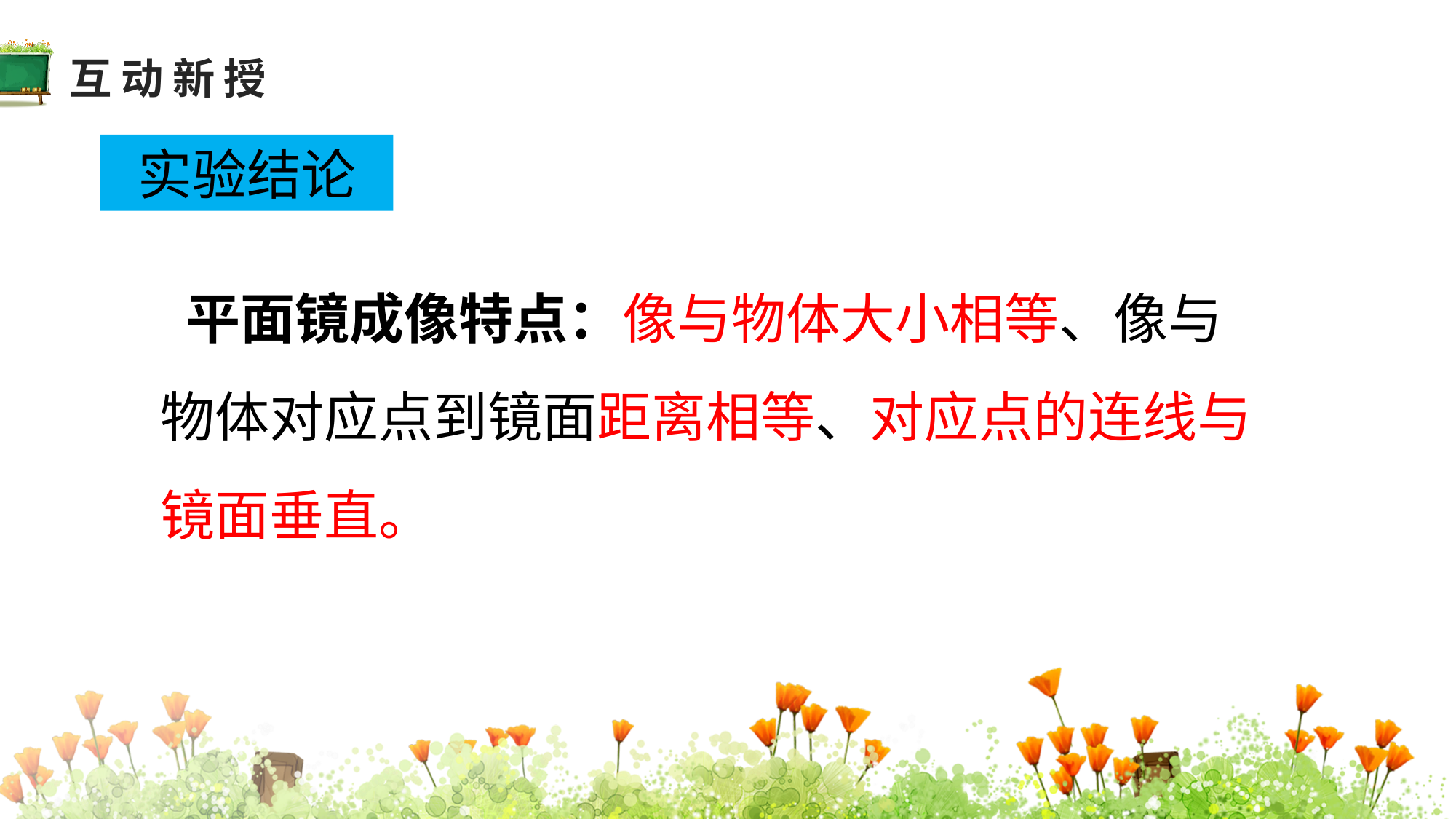

互动新授
实验结论
 平面镜成像特点：像与物体大小相等、像与物体对应点到镜面距离相等、对应点的连线与镜面垂直。